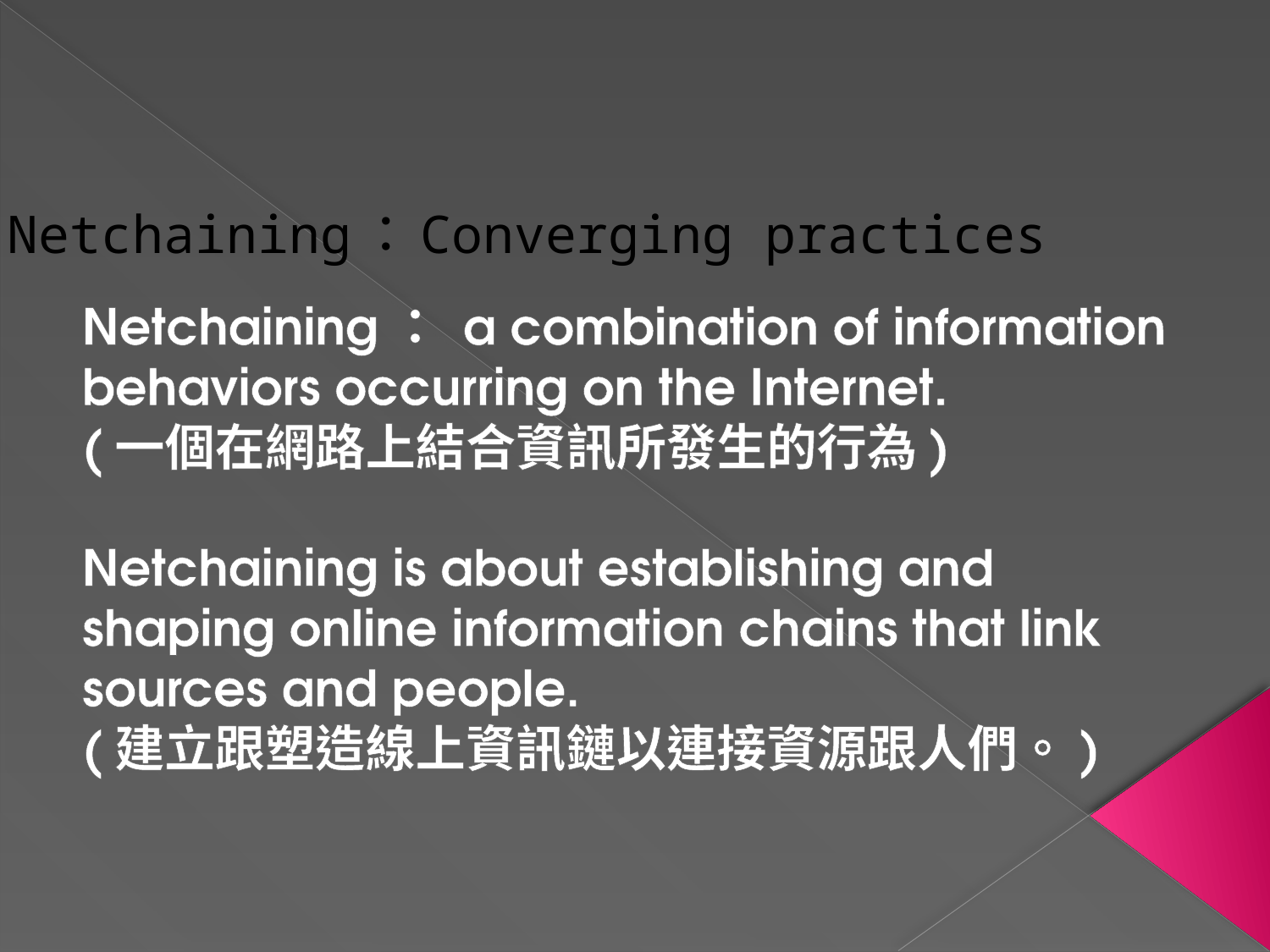

# Netchaining：Converging practices

Netchaining： a combination of information behaviors occurring on the Internet.
(一個在網路上結合資訊所發生的行為)

Netchaining is about establishing and shaping online information chains that link sources and people.
(建立跟塑造線上資訊鏈以連接資源跟人們。)